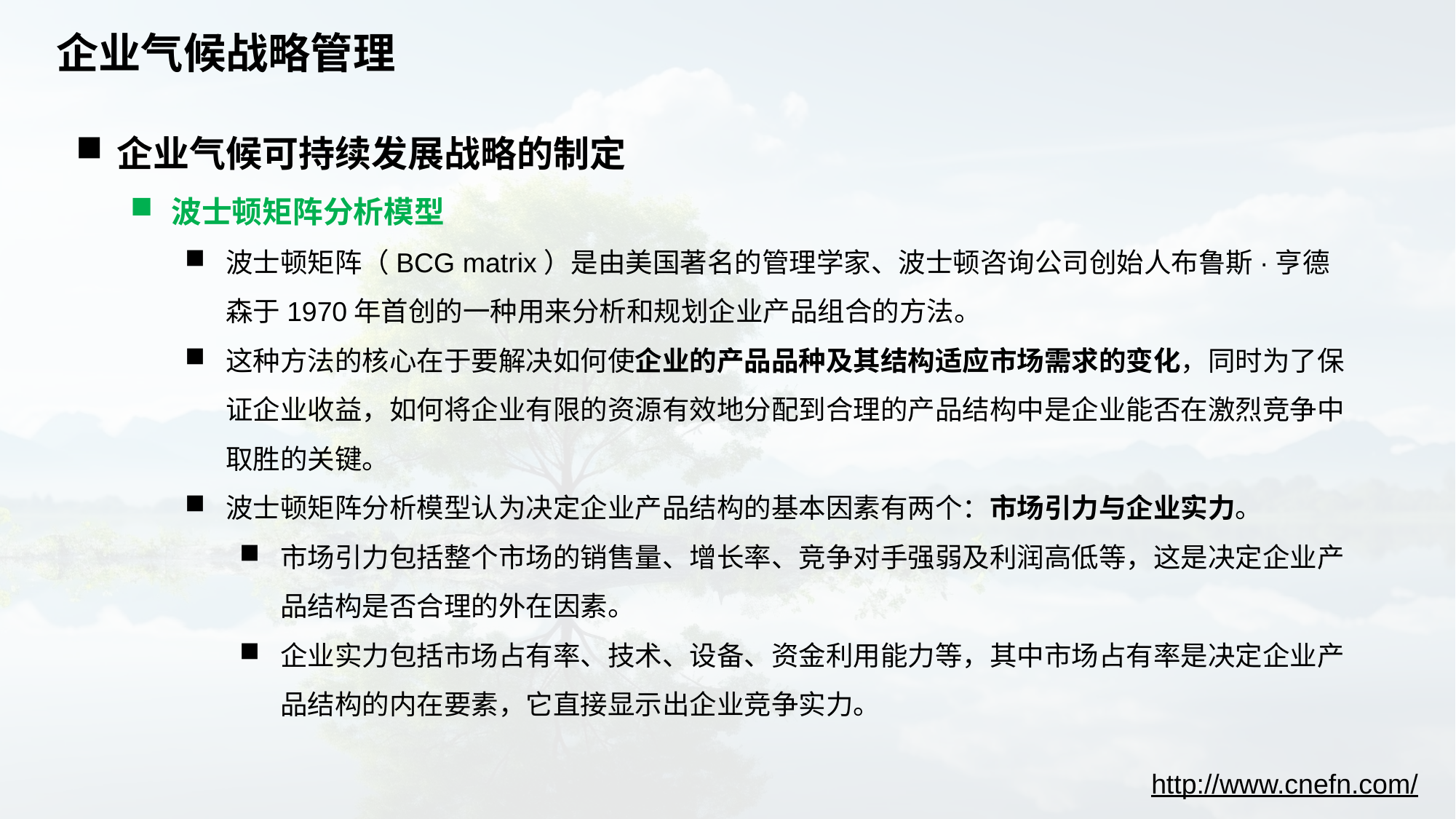

# 企业气候战略管理
企业气候可持续发展战略的制定
波士顿矩阵分析模型
波士顿矩阵（BCG matrix）是由美国著名的管理学家、波士顿咨询公司创始人布鲁斯·亨德森于1970年首创的一种用来分析和规划企业产品组合的方法。
这种方法的核心在于要解决如何使企业的产品品种及其结构适应市场需求的变化，同时为了保证企业收益，如何将企业有限的资源有效地分配到合理的产品结构中是企业能否在激烈竞争中取胜的关键。
波士顿矩阵分析模型认为决定企业产品结构的基本因素有两个：市场引力与企业实力。
市场引力包括整个市场的销售量、增长率、竞争对手强弱及利润高低等，这是决定企业产品结构是否合理的外在因素。
企业实力包括市场占有率、技术、设备、资金利用能力等，其中市场占有率是决定企业产品结构的内在要素，它直接显示出企业竞争实力。